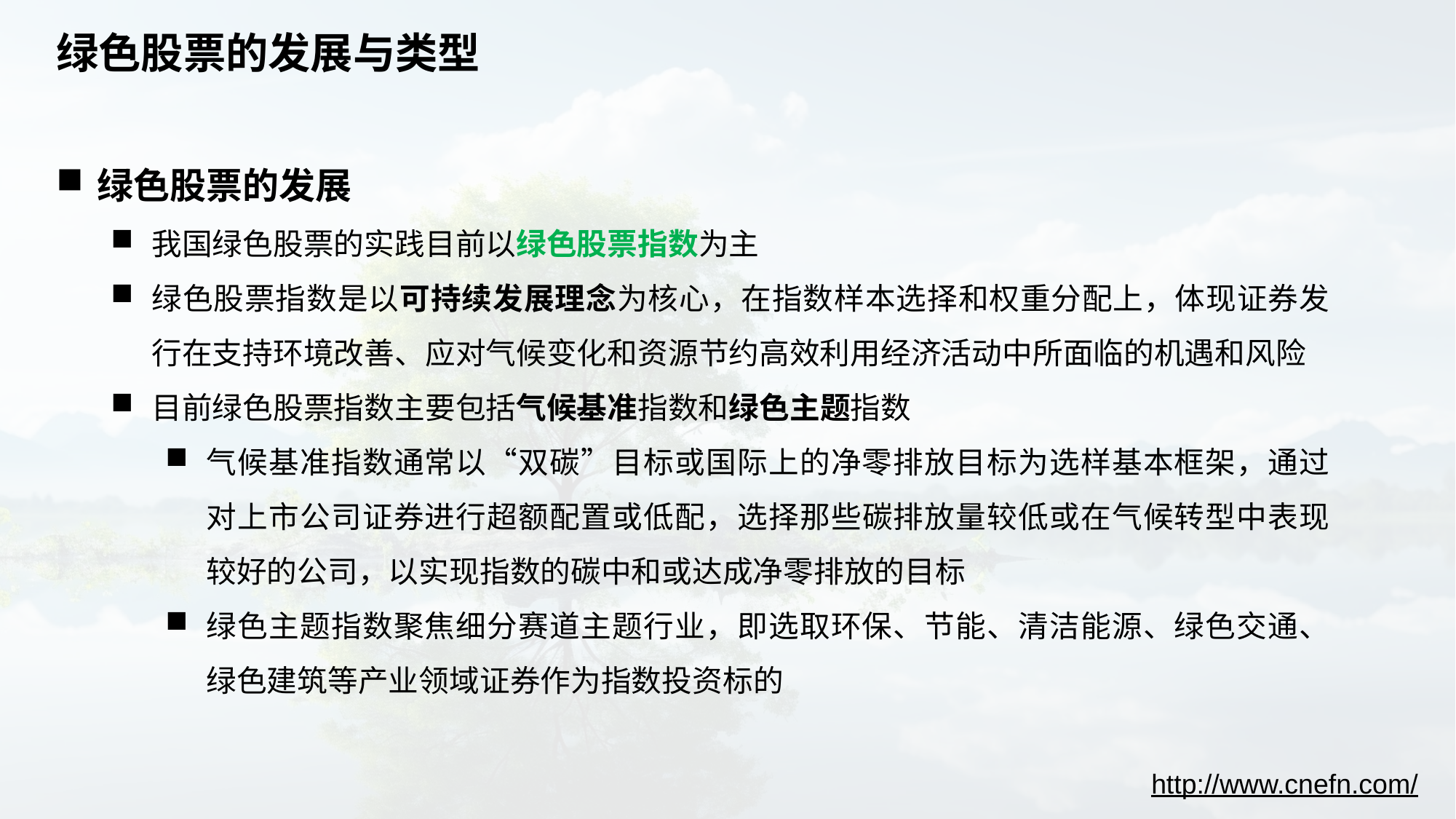

# 绿色股票的发展与类型
绿色股票的发展
我国绿色股票的实践目前以绿色股票指数为主
绿色股票指数是以可持续发展理念为核心，在指数样本选择和权重分配上，体现证券发行在支持环境改善、应对气候变化和资源节约高效利用经济活动中所面临的机遇和风险
目前绿色股票指数主要包括气候基准指数和绿色主题指数
气候基准指数通常以“双碳”目标或国际上的净零排放目标为选样基本框架，通过对上市公司证券进行超额配置或低配，选择那些碳排放量较低或在气候转型中表现较好的公司，以实现指数的碳中和或达成净零排放的目标
绿色主题指数聚焦细分赛道主题行业，即选取环保、节能、清洁能源、绿色交通、绿色建筑等产业领域证券作为指数投资标的